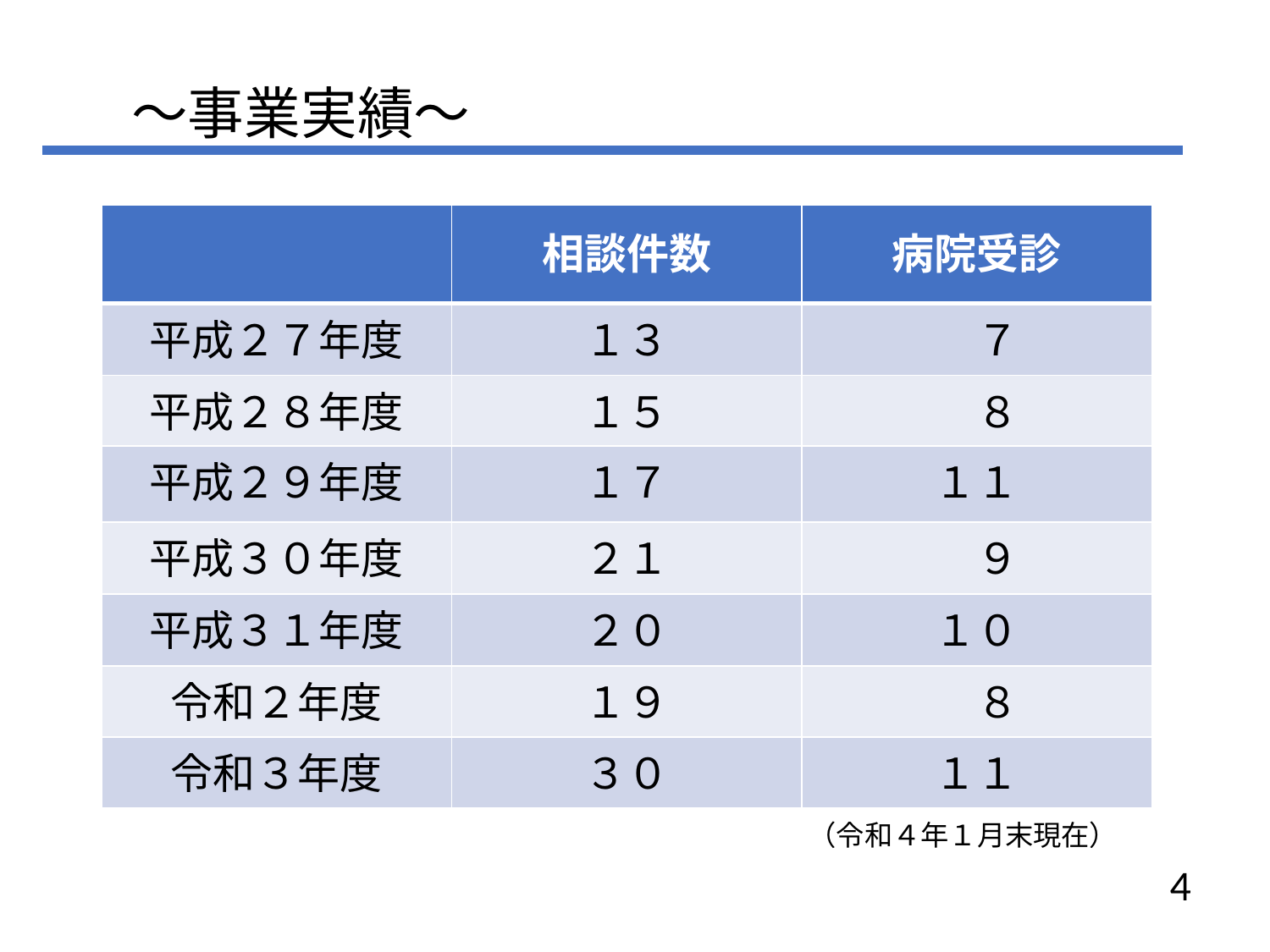

～事業実績～

|  | 相談件数 | 病院受診 |
| --- | --- | --- |
| 平成２７年度 | １３ | ７ |
| 平成２８年度 | １５ | ８ |
| 平成２９年度 | １７ | １１ |
| 平成３０年度 | ２１ | ９ |
| 平成３１年度 | ２０ | １０ |
| 令和２年度 | １９ | ８ |
| 令和３年度 | ３０ | １１ |
（令和４年１月末現在）
4